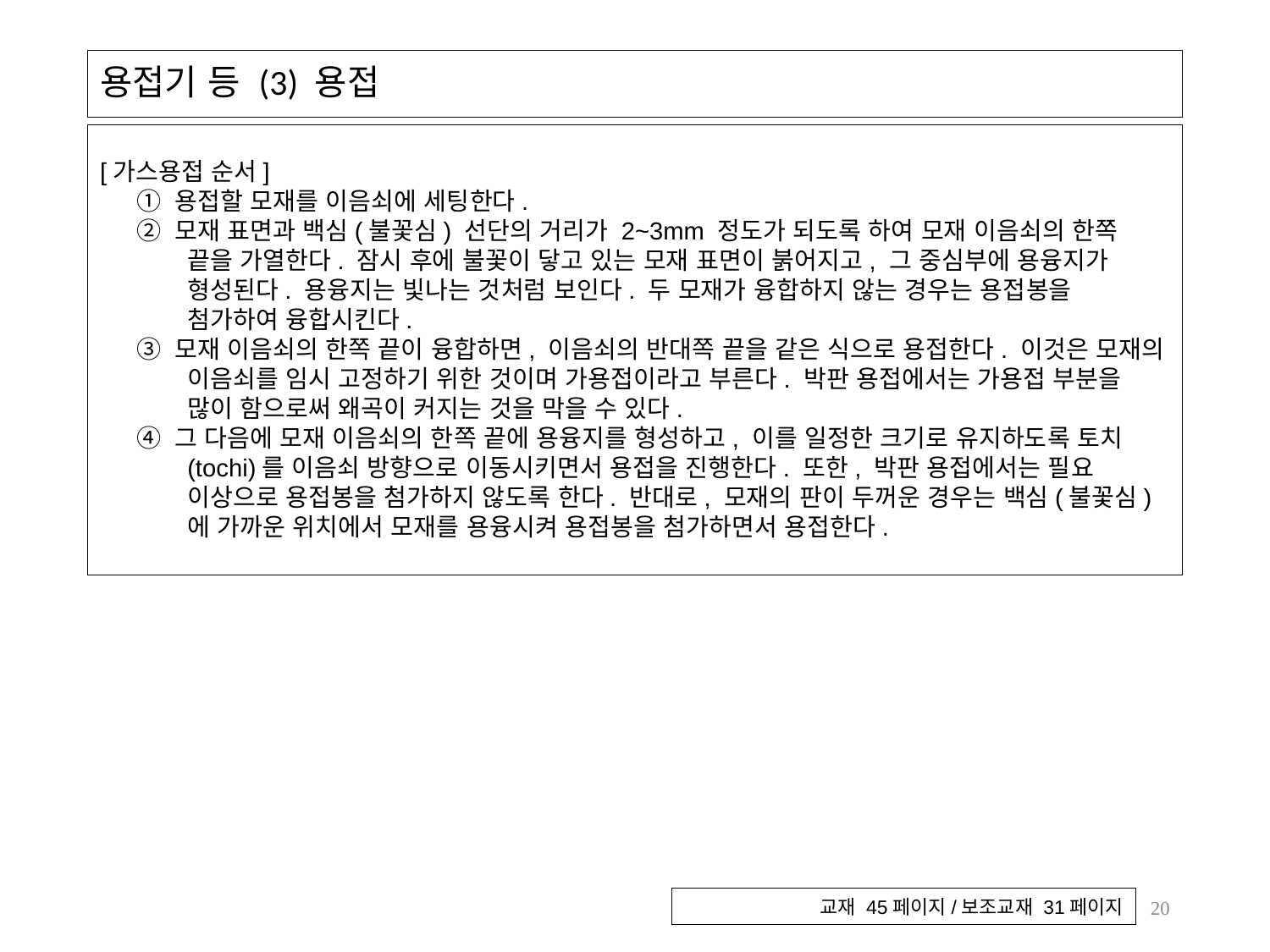

# 용접기 등 (3) 용접
[가스용접 순서]
① 용접할 모재를 이음쇠에 세팅한다.
② 모재 표면과 백심(불꽃심) 선단의 거리가 2~3mm 정도가 되도록 하여 모재 이음쇠의 한쪽 끝을 가열한다. 잠시 후에 불꽃이 닿고 있는 모재 표면이 붉어지고, 그 중심부에 용융지가 형성된다. 용융지는 빛나는 것처럼 보인다. 두 모재가 융합하지 않는 경우는 용접봉을 첨가하여 융합시킨다.
③ 모재 이음쇠의 한쪽 끝이 융합하면, 이음쇠의 반대쪽 끝을 같은 식으로 용접한다. 이것은 모재의 이음쇠를 임시 고정하기 위한 것이며 가용접이라고 부른다. 박판 용접에서는 가용접 부분을 많이 함으로써 왜곡이 커지는 것을 막을 수 있다.
④ 그 다음에 모재 이음쇠의 한쪽 끝에 용융지를 형성하고, 이를 일정한 크기로 유지하도록 토치(tochi)를 이음쇠 방향으로 이동시키면서 용접을 진행한다. 또한, 박판 용접에서는 필요 이상으로 용접봉을 첨가하지 않도록 한다. 반대로, 모재의 판이 두꺼운 경우는 백심(불꽃심)에 가까운 위치에서 모재를 용융시켜 용접봉을 첨가하면서 용접한다.
20
교재 45페이지/보조교재 31페이지